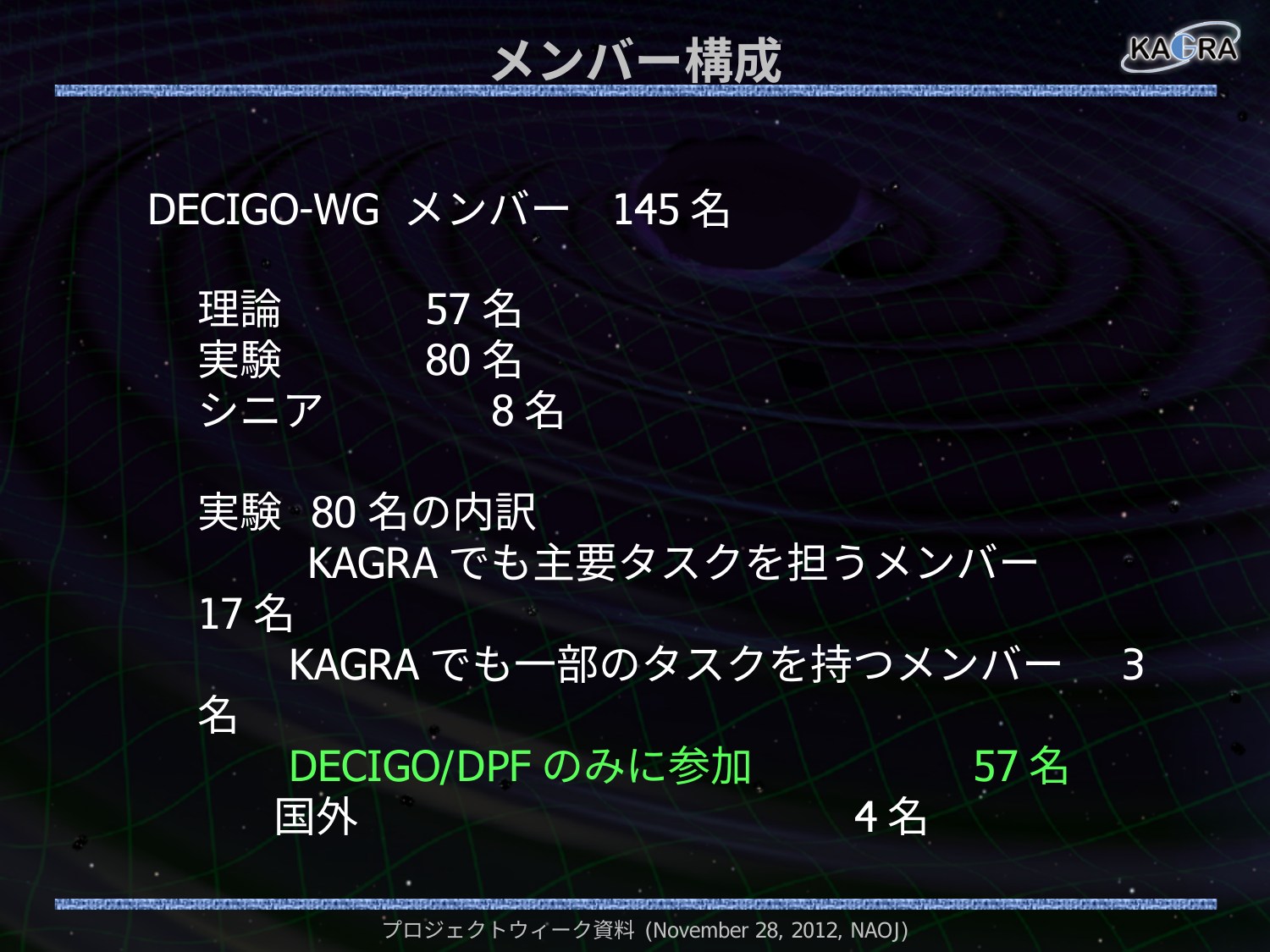

# メンバー構成
DECIGO-WG メンバー   145名
理論              57名
実験              80名
シニア   　         8名

実験  80名の内訳
     　KAGRAでも主要タスクを担うメンバー       17名
       KAGRAでも一部のタスクを持つメンバー     3名
       DECIGO/DPFのみに参加                      57名
       国外                                                   4名
プロジェクトウィーク資料 (November 28, 2012, NAOJ)